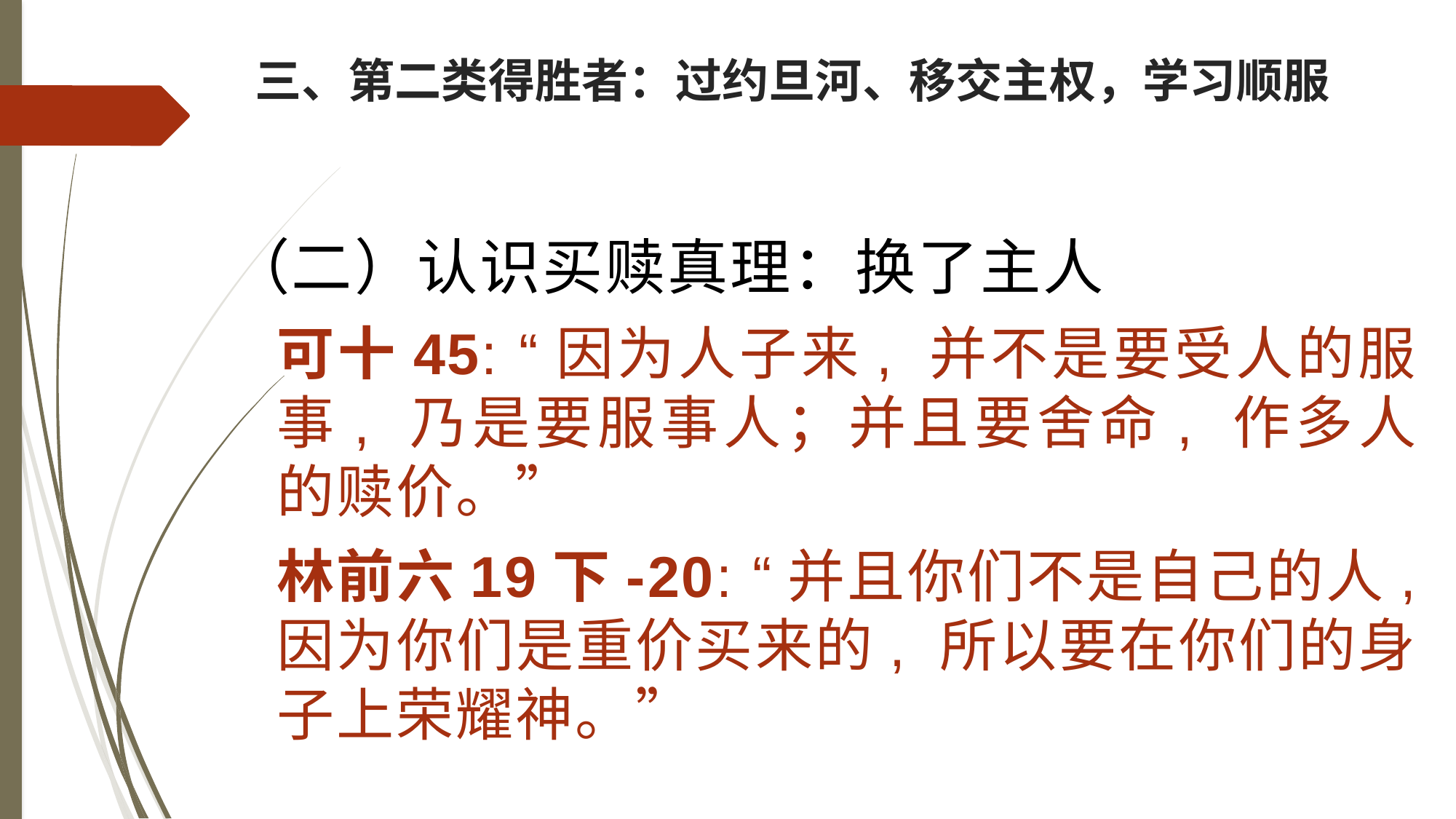

# 三、第二类得胜者：过约旦河、移交主权，学习顺服
（二）认识买赎真理：换了主人
可十45: “因为人子来, 并不是要受人的服事, 乃是要服事人；并且要舍命, 作多人的赎价。”
林前六19下-20: “并且你们不是自己的人, 因为你们是重价买来的, 所以要在你们的身子上荣耀神。”